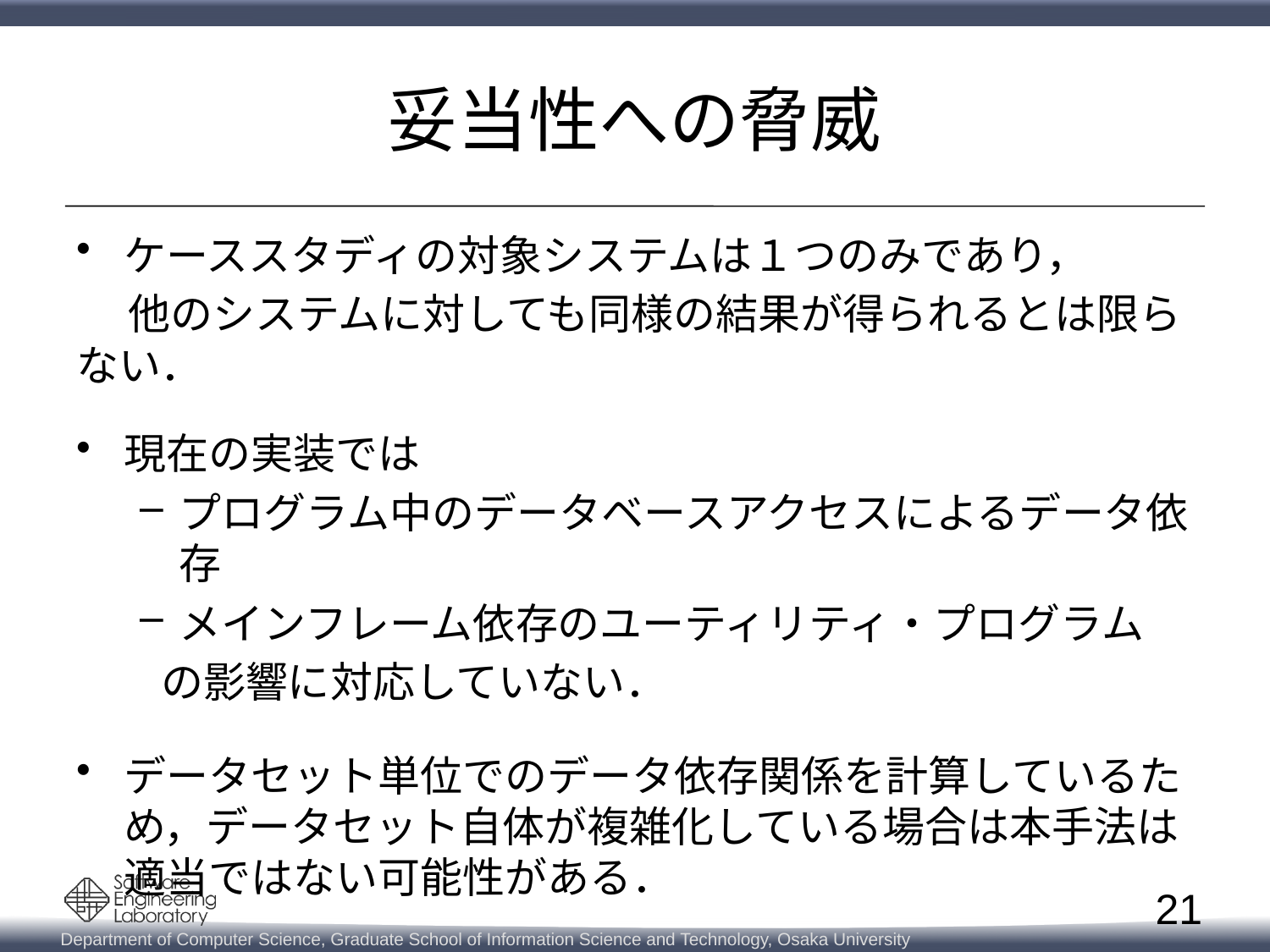

# 妥当性への脅威
ケーススタディの対象システムは１つのみであり，
　 他のシステムに対しても同様の結果が得られるとは限らない．

現在の実装では
プログラム中のデータベースアクセスによるデータ依存
メインフレーム依存のユーティリティ・プログラム
　　の影響に対応していない．

データセット単位でのデータ依存関係を計算しているため，データセット自体が複雑化している場合は本手法は適当ではない可能性がある．
21